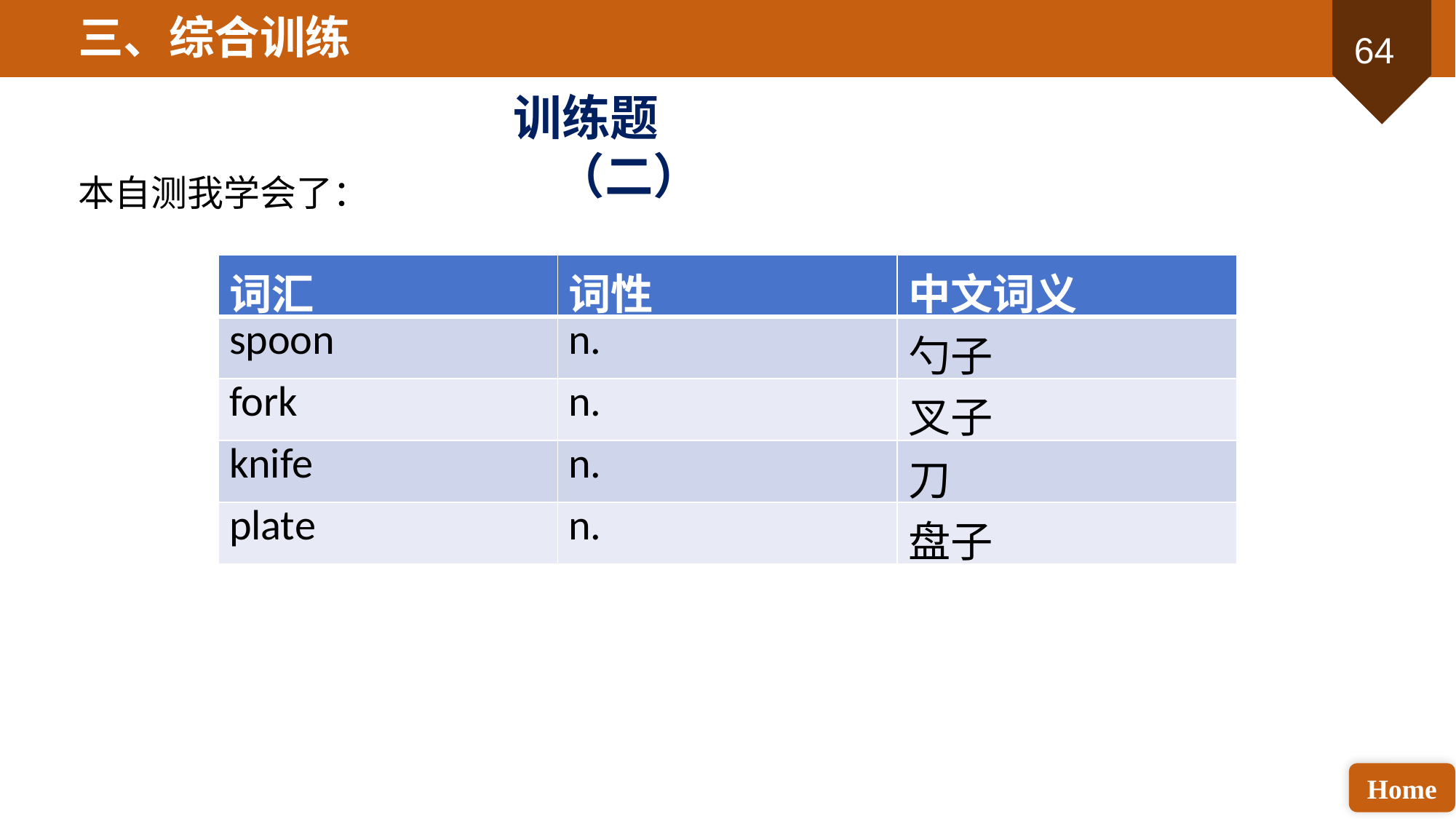

三、综合训练
训练题（二）
本自测我学会了：

| 词汇 | 词性 | 中文词义 |
| --- | --- | --- |
| spoon | n. | 勺子 |
| fork | n. | 叉子 |
| knife | n. | 刀 |
| plate | n. | 盘子 |